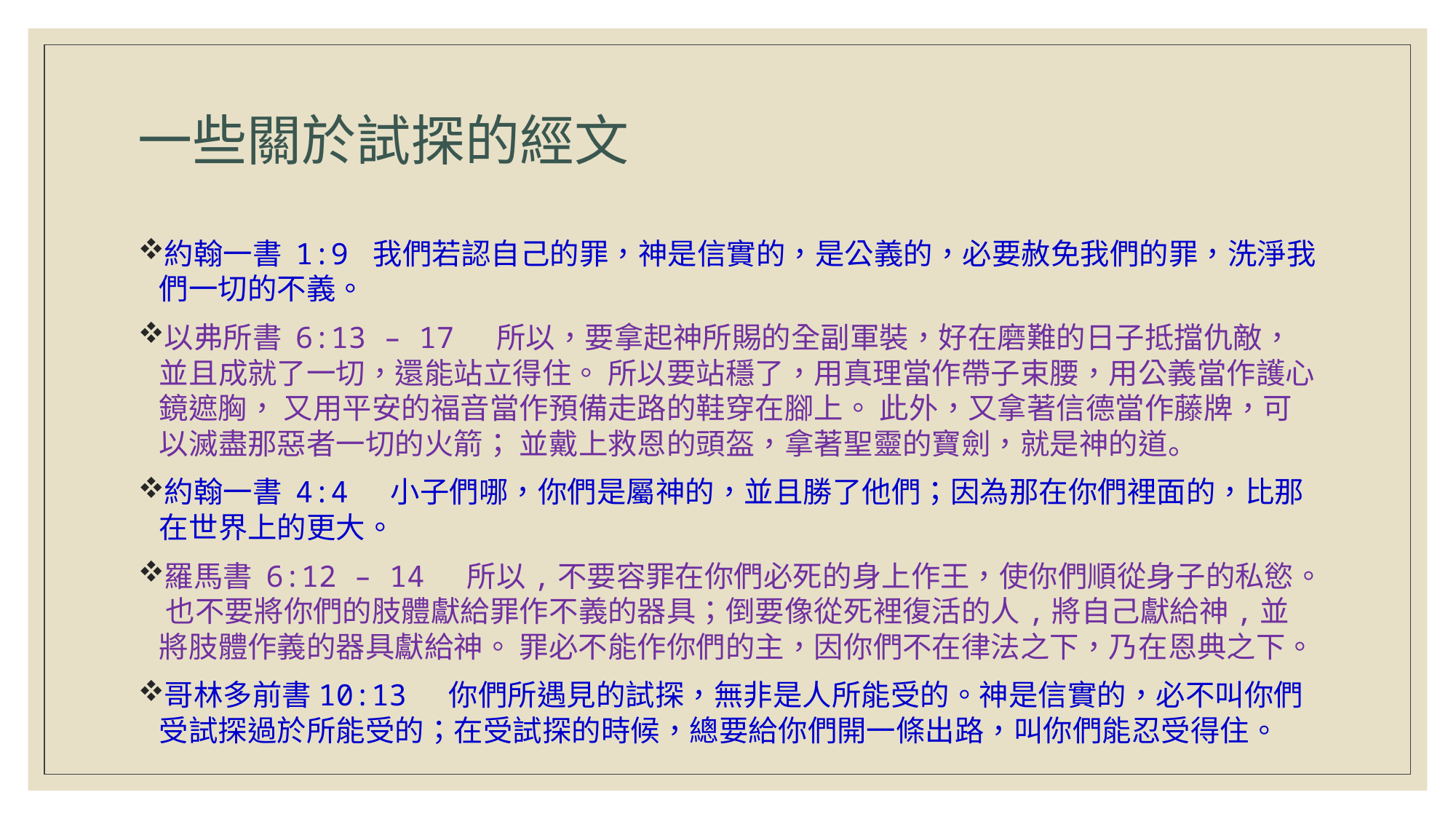

# 一些關於試探的經文
約翰一書 1:9 我們若認自己的罪，神是信實的，是公義的，必要赦免我們的罪，洗淨我們一切的不義。
以弗所書 6:13 – 17  所以，要拿起神所賜的全副軍裝，好在磨難的日子抵擋仇敵，並且成就了一切，還能站立得住。 所以要站穩了，用真理當作帶子束腰，用公義當作護心鏡遮胸， 又用平安的福音當作預備走路的鞋穿在腳上。 此外，又拿著信德當作藤牌，可以滅盡那惡者一切的火箭； 並戴上救恩的頭盔，拿著聖靈的寶劍，就是神的道。
約翰一書 4:4  小子們哪，你們是屬神的，並且勝了他們；因為那在你們裡面的，比那在世界上的更大。
羅馬書 6:12 – 14  所以,不要容罪在你們必死的身上作王，使你們順從身子的私慾。 也不要將你們的肢體獻給罪作不義的器具；倒要像從死裡復活的人,將自己獻給神,並將肢體作義的器具獻給神。 罪必不能作你們的主，因你們不在律法之下，乃在恩典之下。
哥林多前書10:13  你們所遇見的試探，無非是人所能受的。神是信實的，必不叫你們受試探過於所能受的；在受試探的時候，總要給你們開一條出路，叫你們能忍受得住。